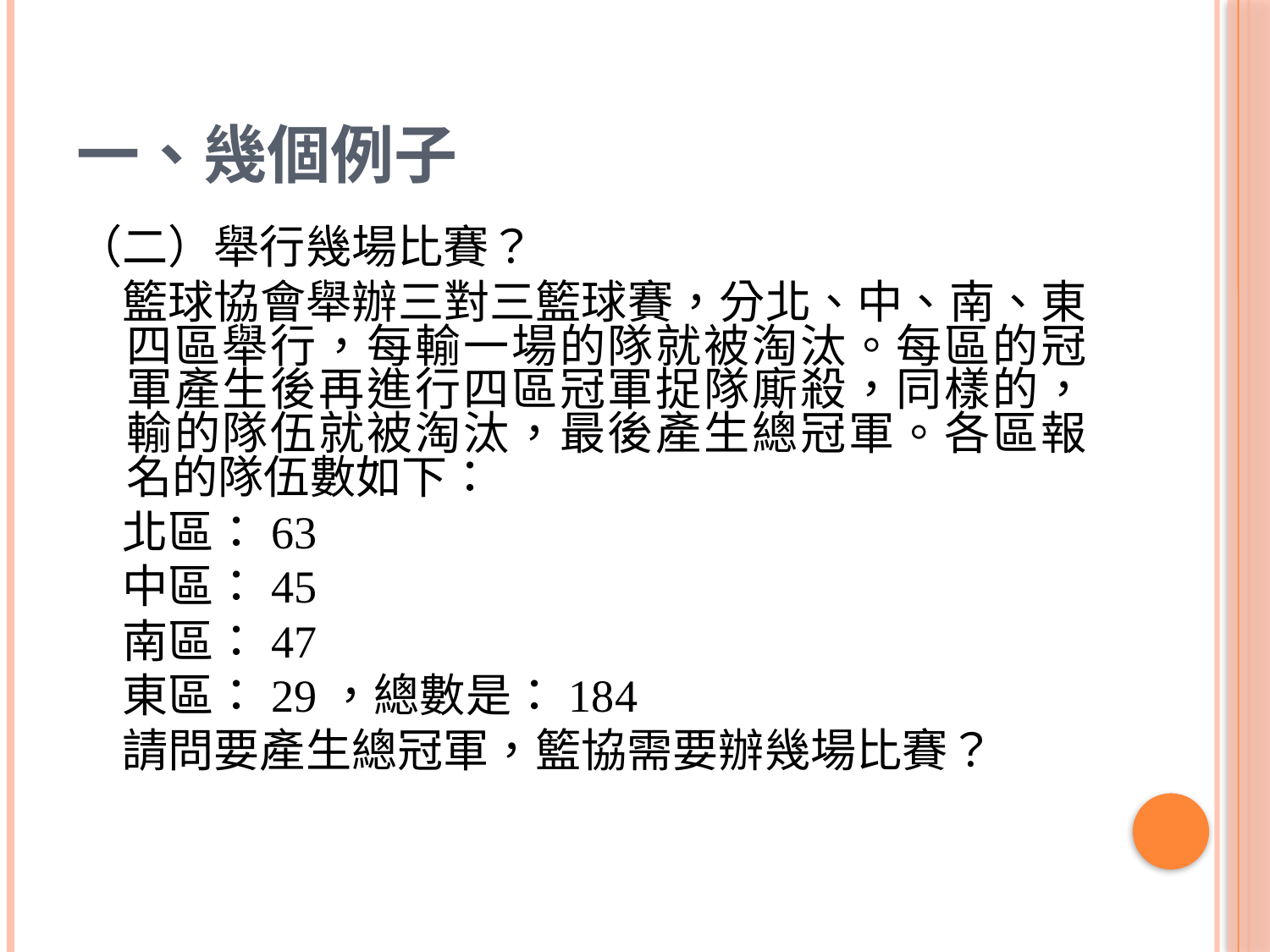

# 一、幾個例子
（二）舉行幾場比賽？
　籃球協會舉辦三對三籃球賽，分北、中、南、東四區舉行，每輸一場的隊就被淘汰。每區的冠軍產生後再進行四區冠軍捉隊廝殺，同樣的，輸的隊伍就被淘汰，最後產生總冠軍。各區報名的隊伍數如下：
　北區：63
　中區：45
　南區：47
　東區：29，總數是：184
　請問要產生總冠軍，籃協需要辦幾場比賽？